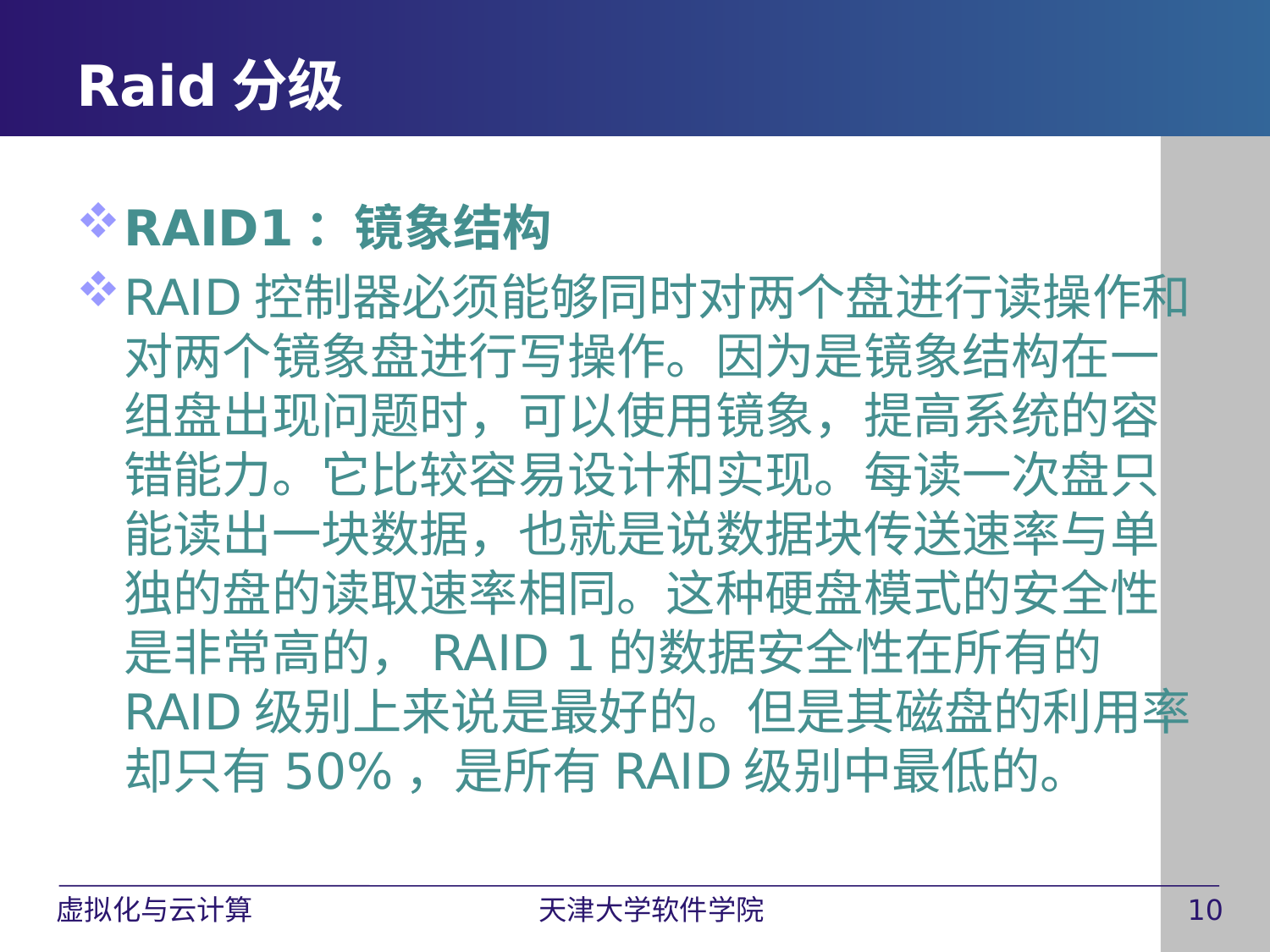

# Raid分级
RAID1：镜象结构
RAID控制器必须能够同时对两个盘进行读操作和对两个镜象盘进行写操作。因为是镜象结构在一组盘出现问题时，可以使用镜象，提高系统的容错能力。它比较容易设计和实现。每读一次盘只能读出一块数据，也就是说数据块传送速率与单独的盘的读取速率相同。这种硬盘模式的安全性是非常高的，RAID 1的数据安全性在所有的RAID级别上来说是最好的。但是其磁盘的利用率却只有50%，是所有RAID级别中最低的。